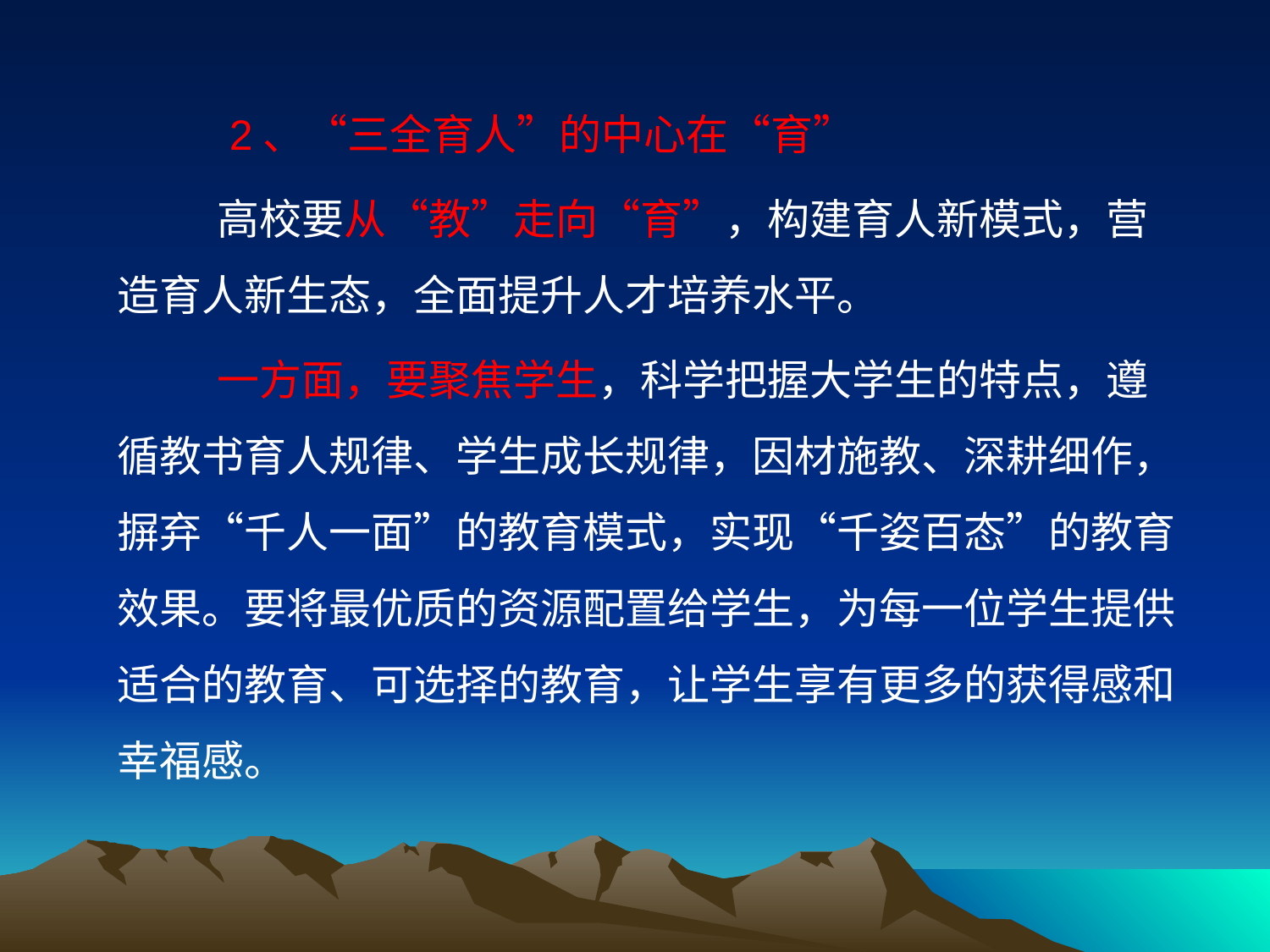

2、“三全育人”的中心在“育”
高校要从“教”走向“育”，构建育人新模式，营造育人新生态，全面提升人才培养水平。
一方面，要聚焦学生，科学把握大学生的特点，遵循教书育人规律、学生成长规律，因材施教、深耕细作，摒弃“千人一面”的教育模式，实现“千姿百态”的教育效果。要将最优质的资源配置给学生，为每一位学生提供适合的教育、可选择的教育，让学生享有更多的获得感和幸福感。